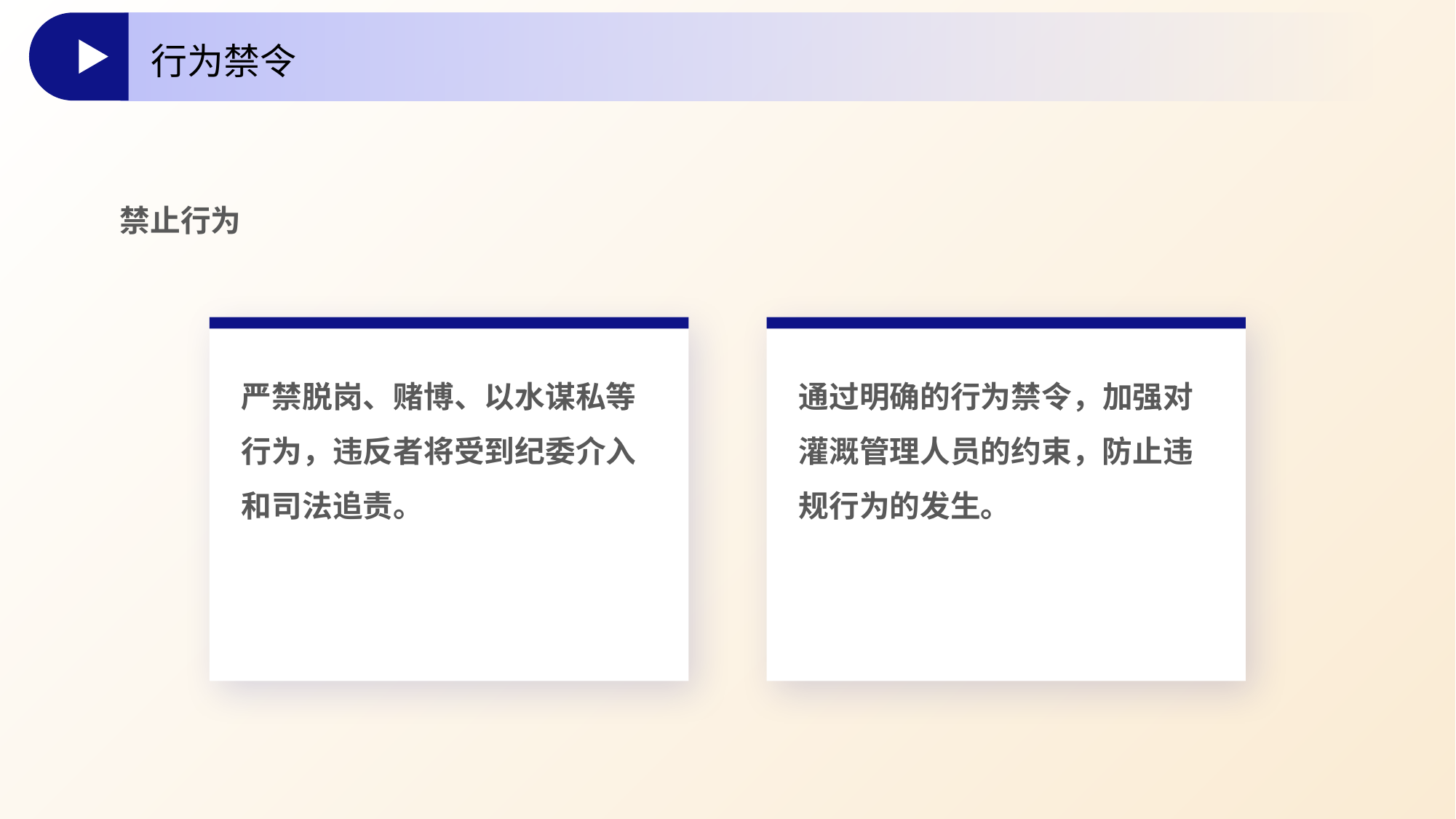

行为禁令

禁止行为

严禁脱岗、赌博、以水谋私等行为，违反者将受到纪委介入和司法追责。
通过明确的行为禁令，加强对灌溉管理人员的约束，防止违规行为的发生。